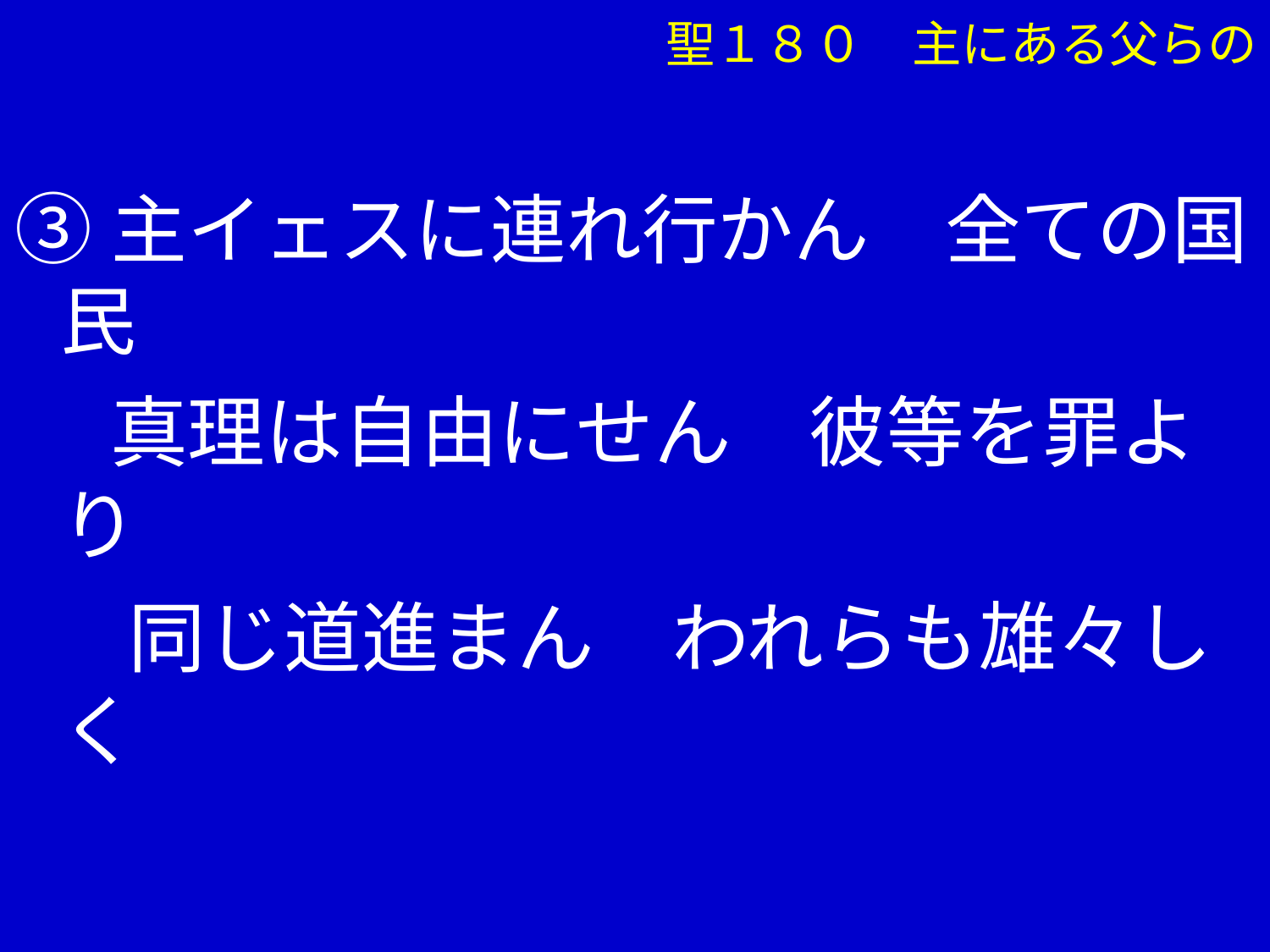

聖１８０　主にある父らの

③主イェスに連れ行かん　全ての国民
　 真理は自由にせん　彼等を罪より
 　同じ道進まん　われらも雄々しく